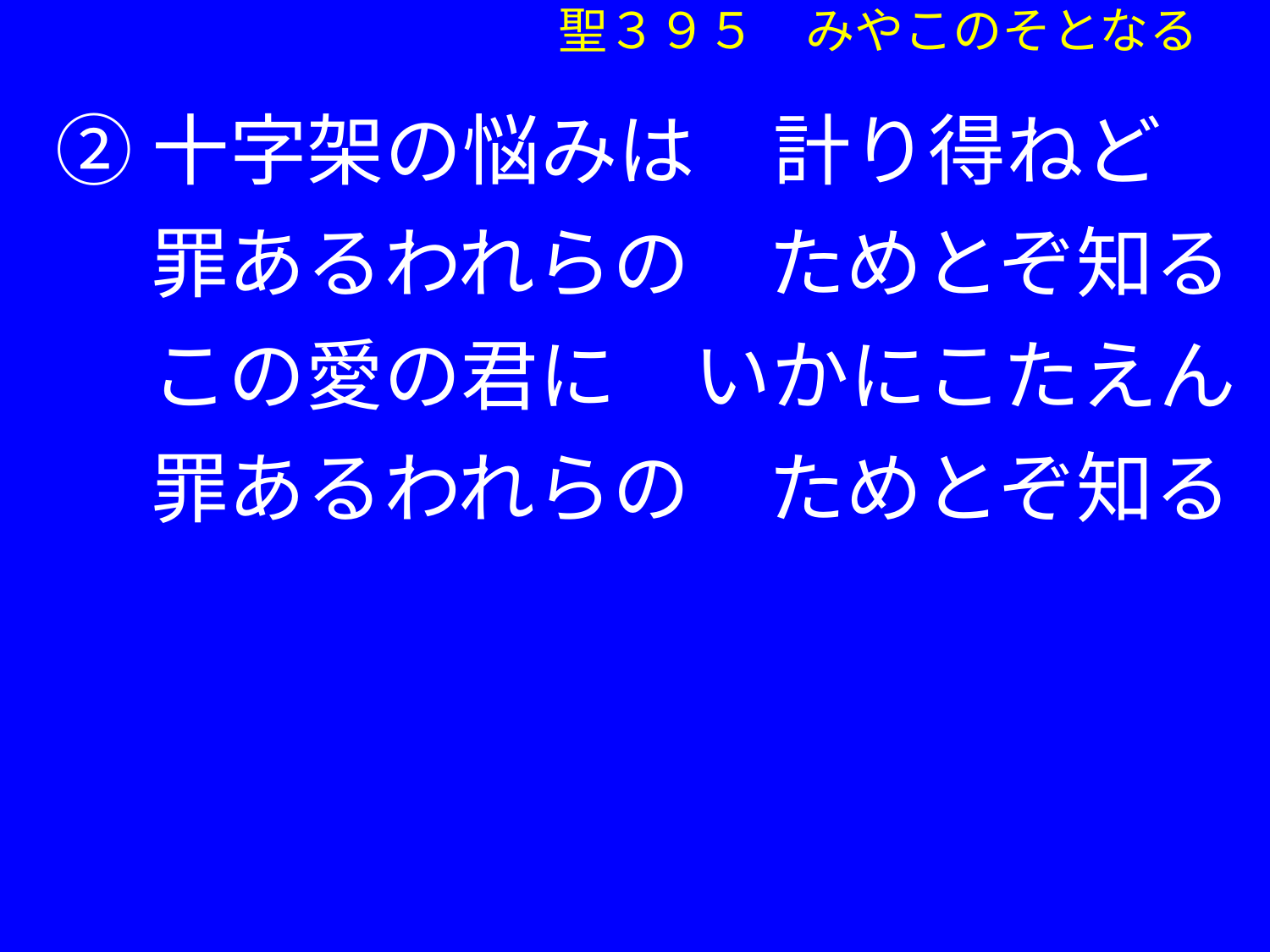

聖３９５　みやこのそとなる
②十字架の悩みは　計り得ねど
　 罪あるわれらの　ためとぞ知る
　 この愛の君に　いかにこたえん
　 罪あるわれらの　ためとぞ知る